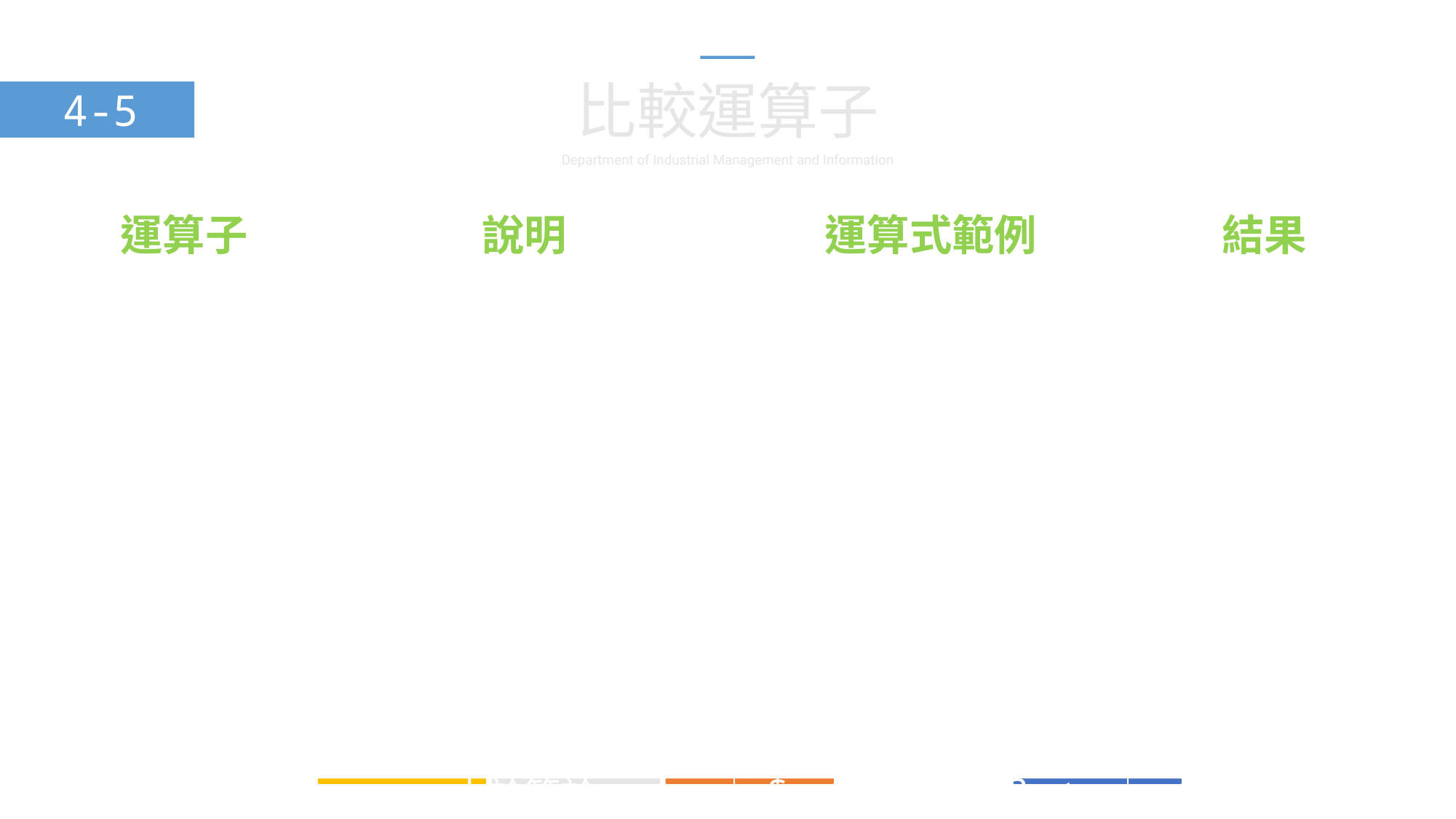

比較運算子
4-5
| 運算子 | 說明 | 運算式範例 | 結果 |
| --- | --- | --- | --- |
| == | 等於 | $a == $b (23 == 24) | false |
| === | 識別，值相等且型態需相同 | $a === $b (23 === 24) | false |
| != | 不等於 | $a != $b (23 != 24) | true |
| <> | 不等於 | $a <> $b (23 <> 24) | true |
| < | 小於 | $a < $b (23 < 24) | true |
| > | 大於 | $a > $b (23 > 24) | false |
| <= | 小於等於 | $a <= $b (23 <= 24) | true |
| >= | 大於等於 | $a >= $b (23 >= 24) | false |